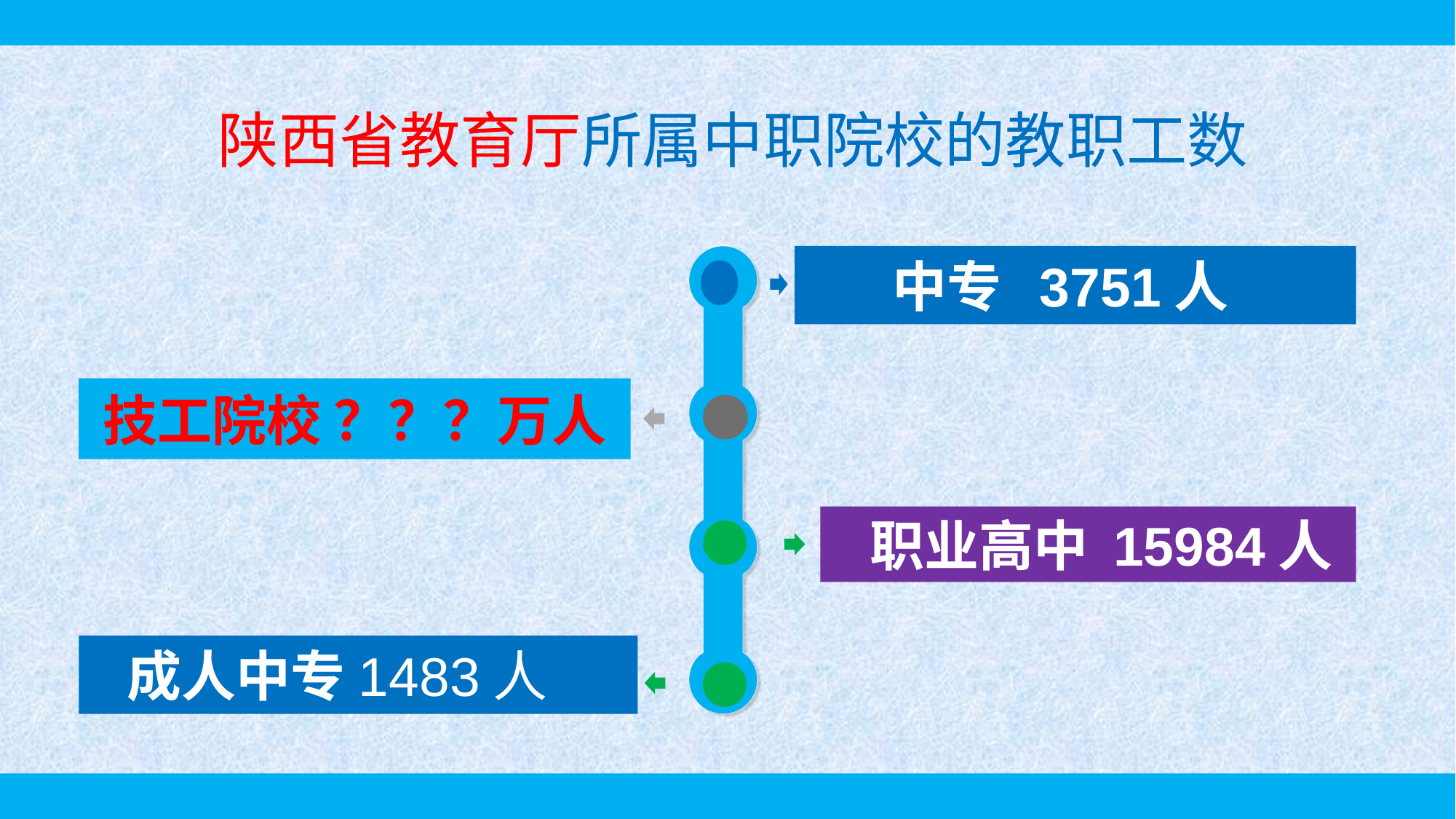

# 陕西省教育厅所属中职院校的教职工数

      中专  3751人

技工院校 ？？？万人

职业高中 15984人

  成人中专1483人